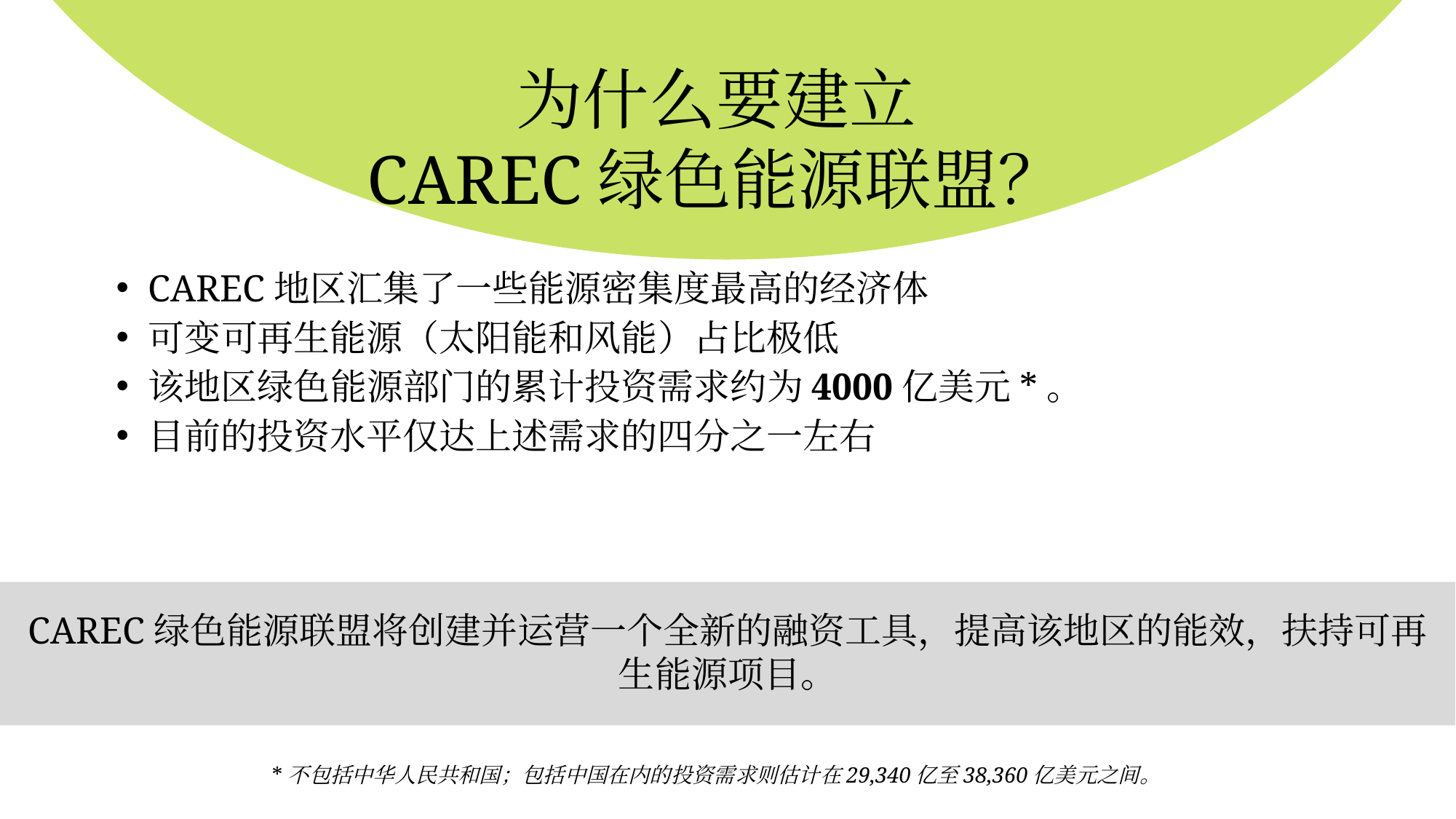

为什么要建立
CAREC绿色能源联盟？
CAREC地区汇集了一些能源密集度最高的经济体
可变可再生能源（太阳能和风能）占比极低
该地区绿色能源部门的累计投资需求约为4000亿美元*。
目前的投资水平仅达上述需求的四分之一左右

CAREC绿色能源联盟将创建并运营一个全新的融资工具，提高该地区的能效，扶持可再生能源项目。

*不包括中华人民共和国；包括中国在内的投资需求则估计在29,340亿至38,360亿美元之间。